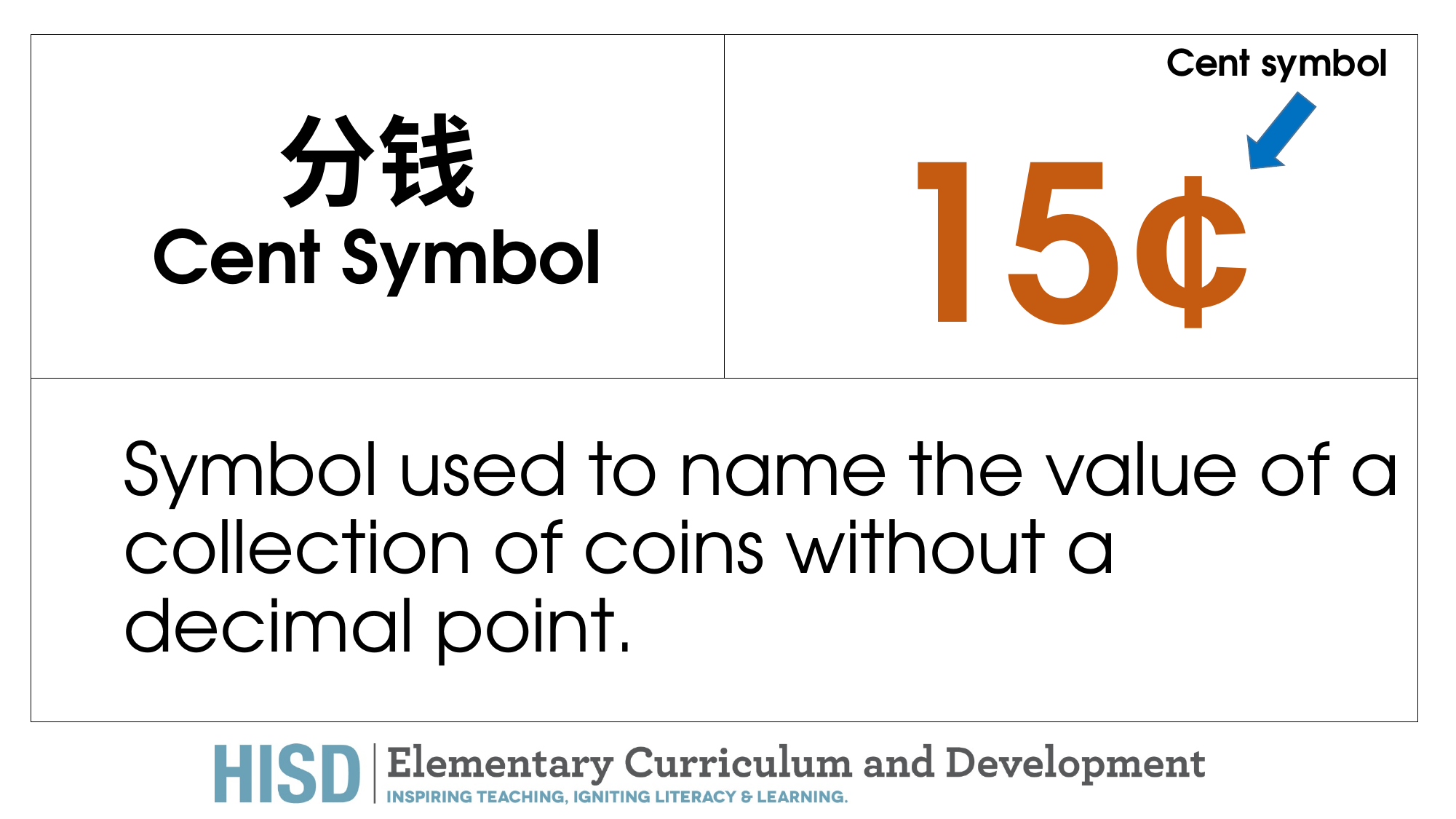

# 分钱 Cent Symbol

15¢
Cent symbol

Symbol used to name the value of a collection of coins without a decimal point.